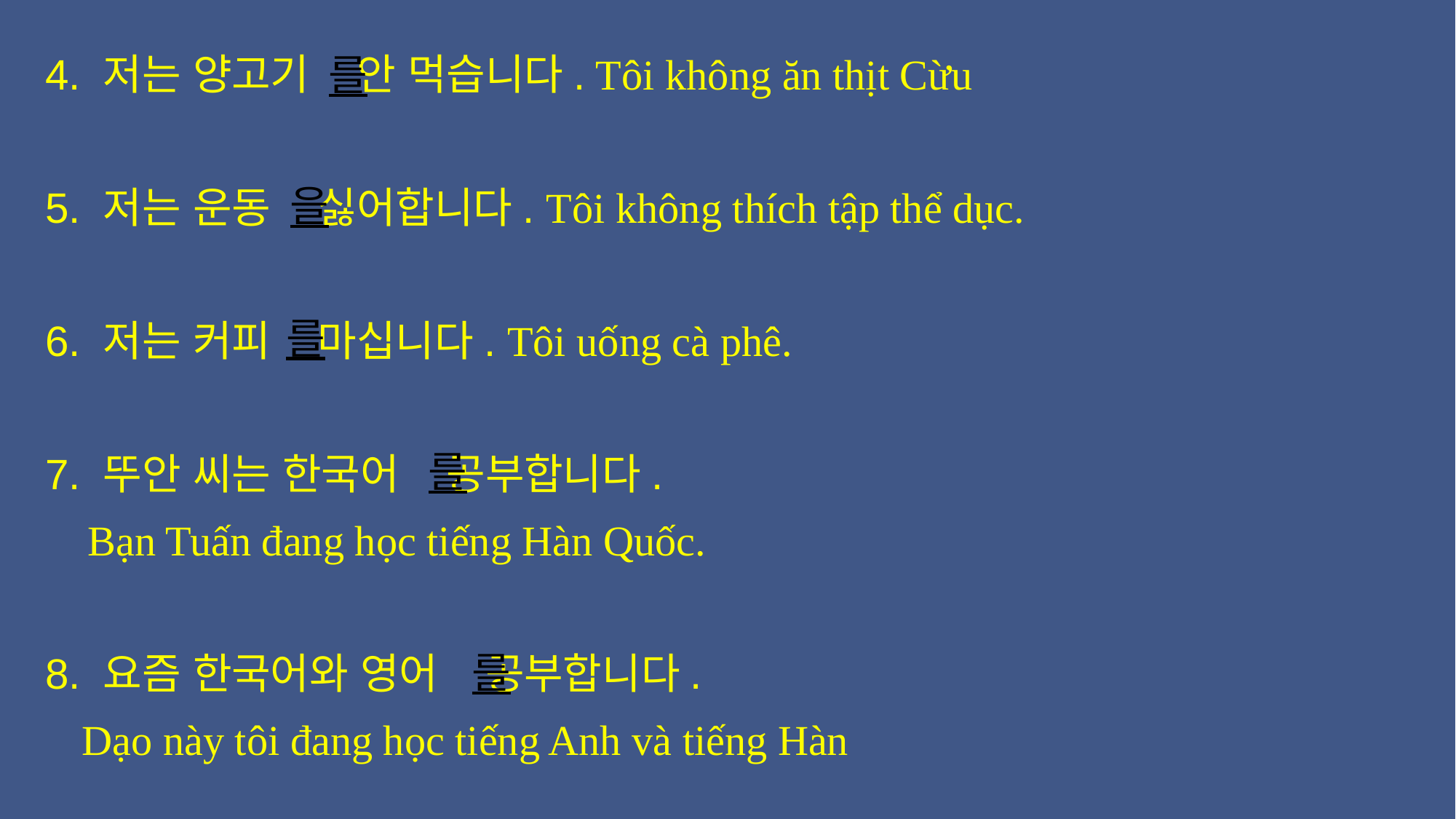

4. 저는 양고기    안 먹습니다. Tôi không ăn thịt Cừu

5. 저는 운동    싫어합니다. Tôi không thích tập thể dục.

6. 저는 커피    마십니다. Tôi uống cà phê.

7. 뚜안 씨는 한국어    공부합니다.
    Bạn Tuấn đang học tiếng Hàn Quốc.

8. 요즘 한국어와 영어    공부합니다.
Dạo này tôi đang học tiếng Anh và tiếng Hàn
를
을
를
를
를